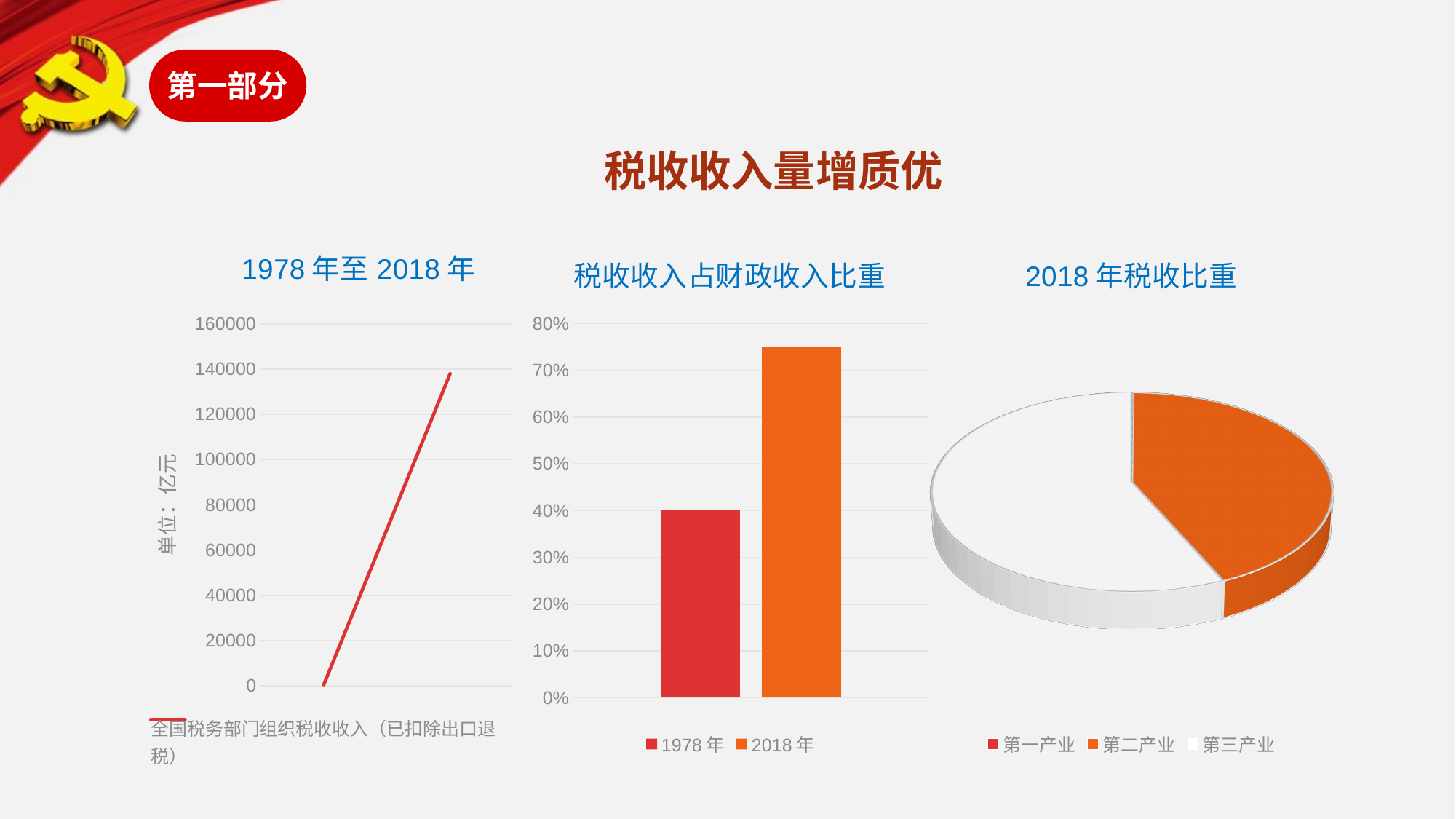

第一部分
税收收入量增质优

### Chart: 1978年至2018年

| Category | 全国税务部门组织税收收入（已扣除出口退税） |
|---|---|
| 类别 1 | 462.0 |
| 类别 2 | 138000.0 |

### Chart: 税收收入占财政收入比重

| Category | 1978年 | 2018年 |
|---|---|---|
| 类别 1 | 0.4 | 0.75 |

[unsupported chart]